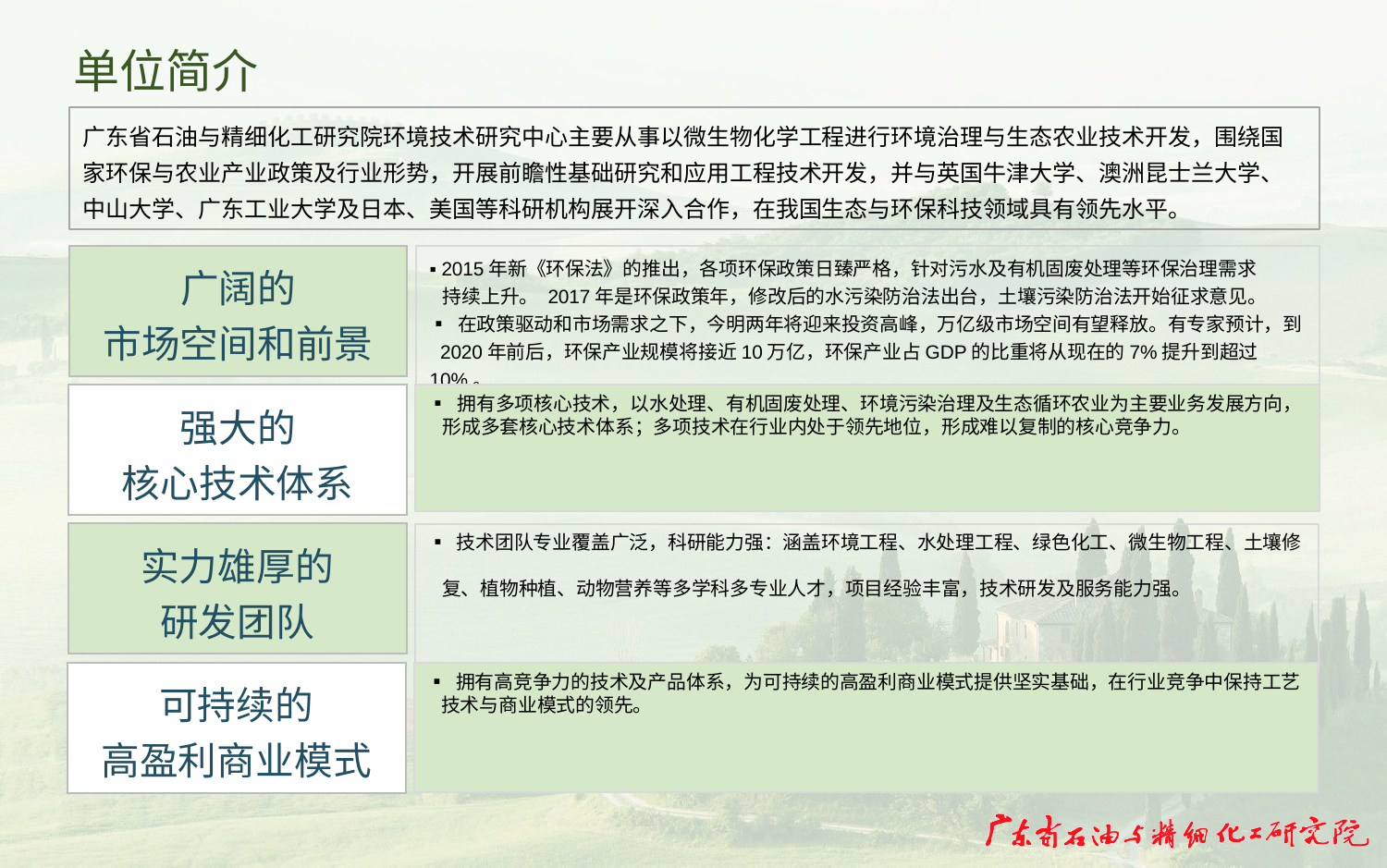

# 单位简介
广东省石油与精细化工研究院环境技术研究中心主要从事以微生物化学工程进行环境治理与生态农业技术开发，围绕国家环保与农业产业政策及行业形势，开展前瞻性基础研究和应用工程技术开发，并与英国牛津大学、澳洲昆士兰大学、中山大学、广东工业大学及日本、美国等科研机构展开深入合作，在我国生态与环保科技领域具有领先水平。
广阔的
市场空间和前景
▪ 2015年新《环保法》的推出，各项环保政策日臻严格，针对污水及有机固废处理等环保治理需求
  持续上升。 2017年是环保政策年，修改后的水污染防治法出台，土壤污染防治法开始征求意见。
▪ 在政策驱动和市场需求之下，今明两年将迎来投资高峰，万亿级市场空间有望释放。有专家预计，到
  2020年前后，环保产业规模将接近10万亿，环保产业占GDP的比重将从现在的7%提升到超过10%。

强大的
核心技术体系
▪ 拥有多项核心技术，以水处理、有机固废处理、环境污染治理及生态循环农业为主要业务发展方向，
  形成多套核心技术体系；多项技术在行业内处于领先地位，形成难以复制的核心竞争力。

实力雄厚的
研发团队
▪ 技术团队专业覆盖广泛，科研能力强：涵盖环境工程、水处理工程、绿色化工、微生物工程、土壤修
  复、植物种植、动物营养等多学科多专业人才，项目经验丰富，技术研发及服务能力强。

可持续的
高盈利商业模式
▪ 拥有高竞争力的技术及产品体系，为可持续的高盈利商业模式提供坚实基础，在行业竞争中保持工艺
  技术与商业模式的领先。